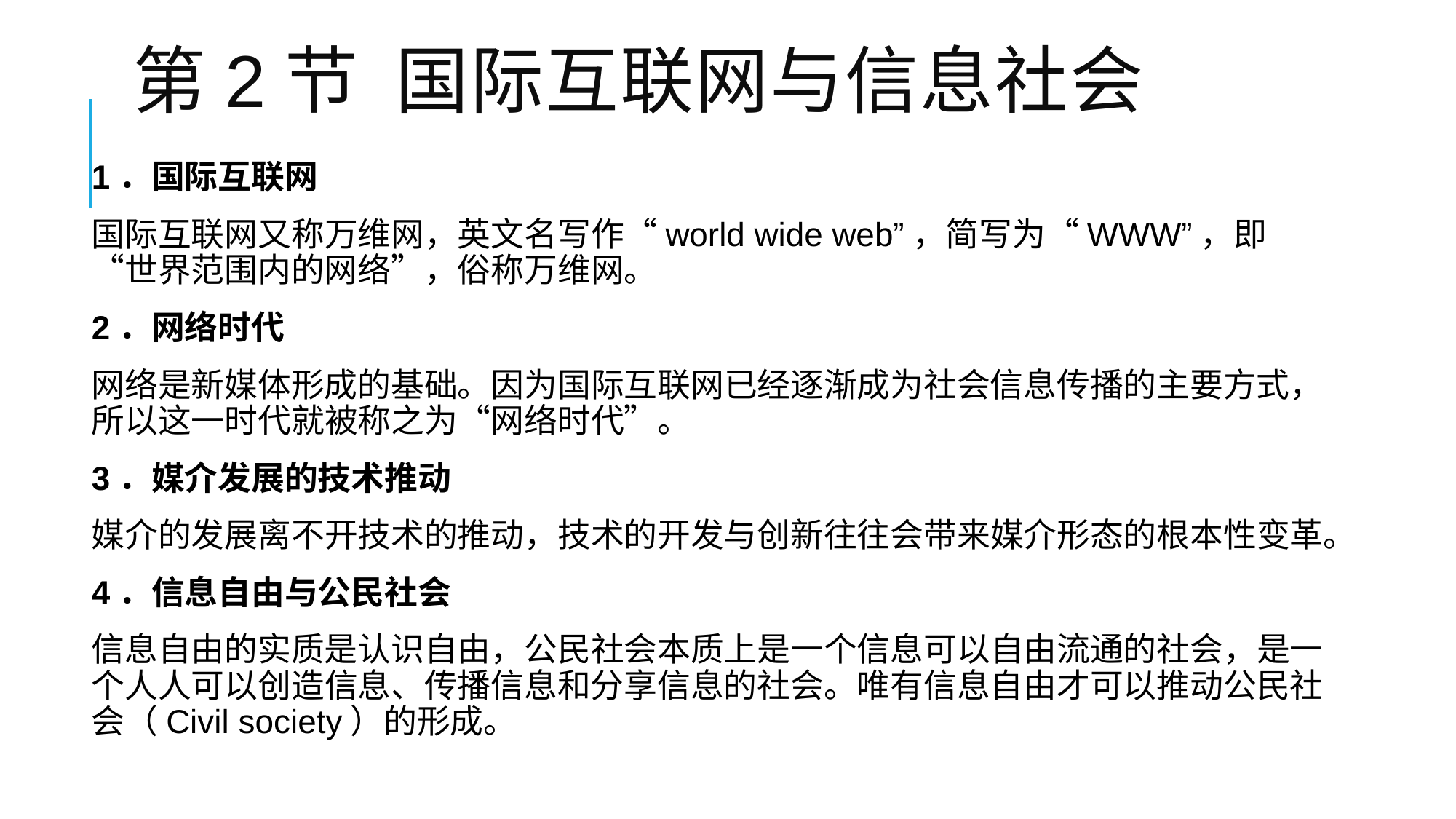

# 第2节  国际互联网与信息社会
1．国际互联网
国际互联网又称万维网，英文名写作“world wide web”，简写为“WWW”，即“世界范围内的网络”，俗称万维网。
2．网络时代
网络是新媒体形成的基础。因为国际互联网已经逐渐成为社会信息传播的主要方式，所以这一时代就被称之为“网络时代”。
3．媒介发展的技术推动
媒介的发展离不开技术的推动，技术的开发与创新往往会带来媒介形态的根本性变革。
4．信息自由与公民社会
信息自由的实质是认识自由，公民社会本质上是一个信息可以自由流通的社会，是一个人人可以创造信息、传播信息和分享信息的社会。唯有信息自由才可以推动公民社会（Civil society）的形成。